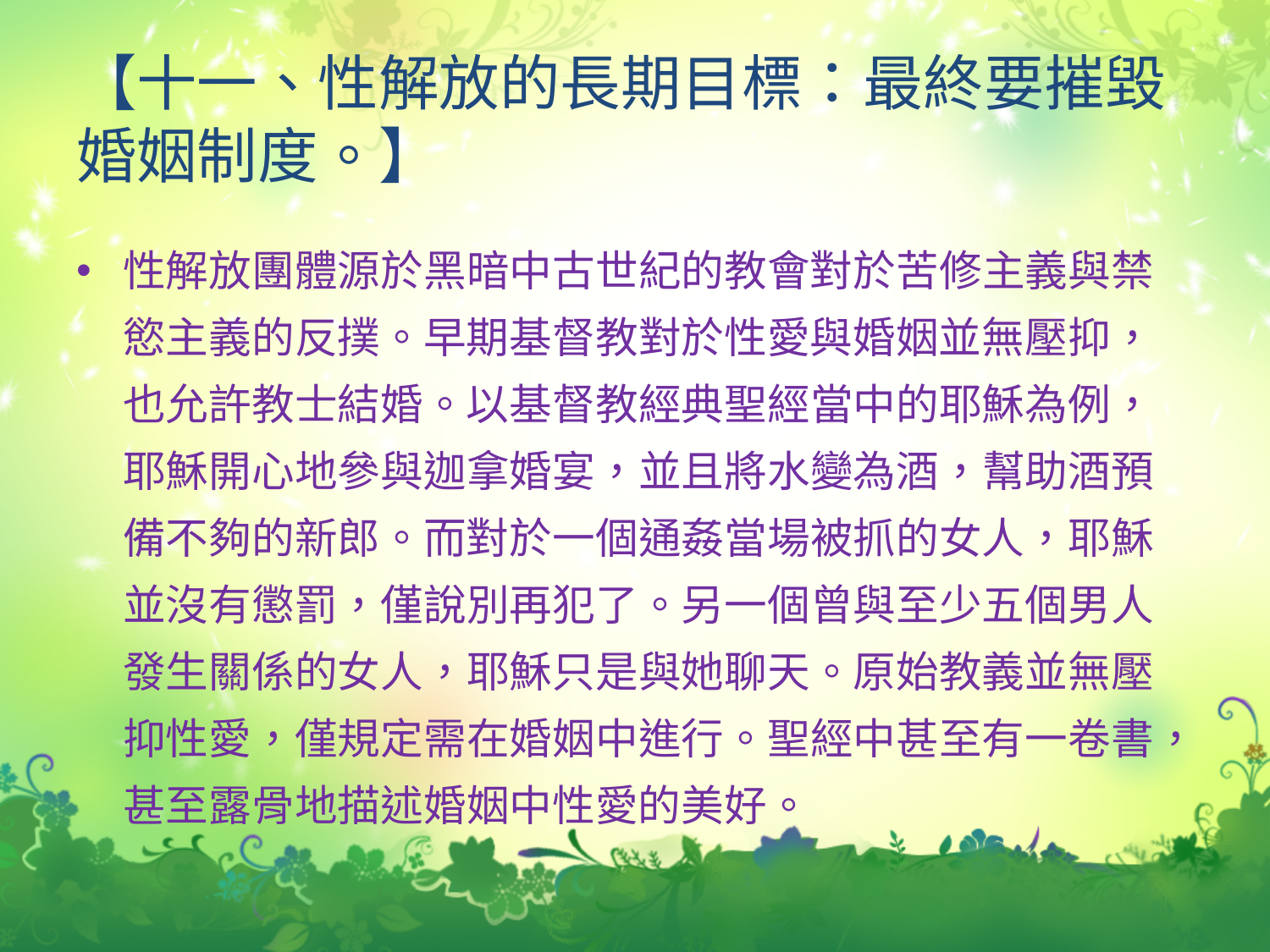

# 【十一、性解放的長期目標：最終要摧毀婚姻制度。】
性解放團體源於黑暗中古世紀的教會對於苦修主義與禁慾主義的反撲。早期基督教對於性愛與婚姻並無壓抑，也允許教士結婚。以基督教經典聖經當中的耶穌為例，耶穌開心地參與迦拿婚宴，並且將水變為酒，幫助酒預備不夠的新郎。而對於一個通姦當場被抓的女人，耶穌並沒有懲罰，僅說別再犯了。另一個曾與至少五個男人發生關係的女人，耶穌只是與她聊天。原始教義並無壓抑性愛，僅規定需在婚姻中進行。聖經中甚至有一卷書，甚至露骨地描述婚姻中性愛的美好。